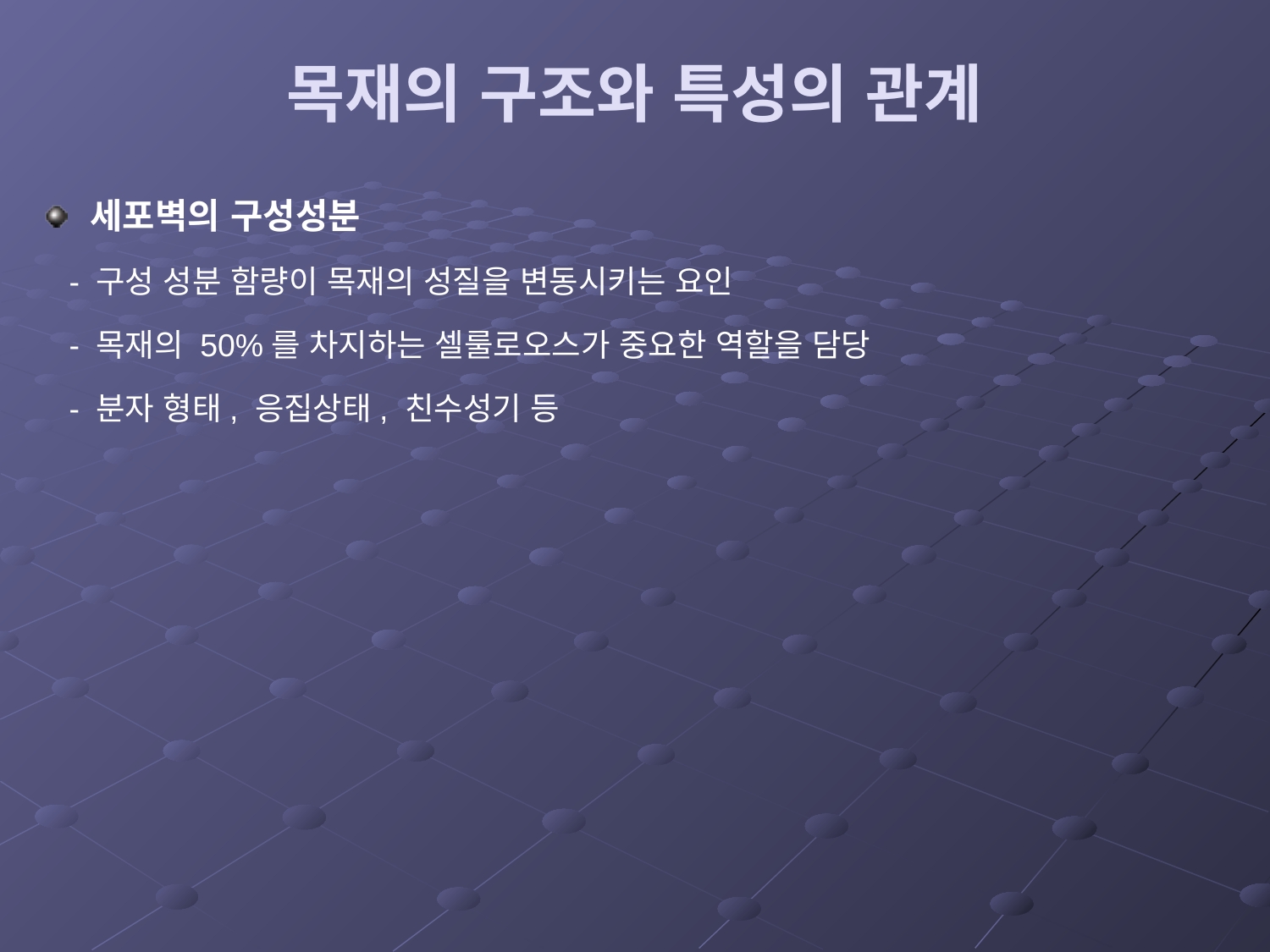

# 목재의 구조와 특성의 관계
세포벽의 구성성분
   - 구성 성분 함량이 목재의 성질을 변동시키는 요인
   - 목재의 50%를 차지하는 셀룰로오스가 중요한 역할을 담당
   - 분자 형태, 응집상태, 친수성기 등